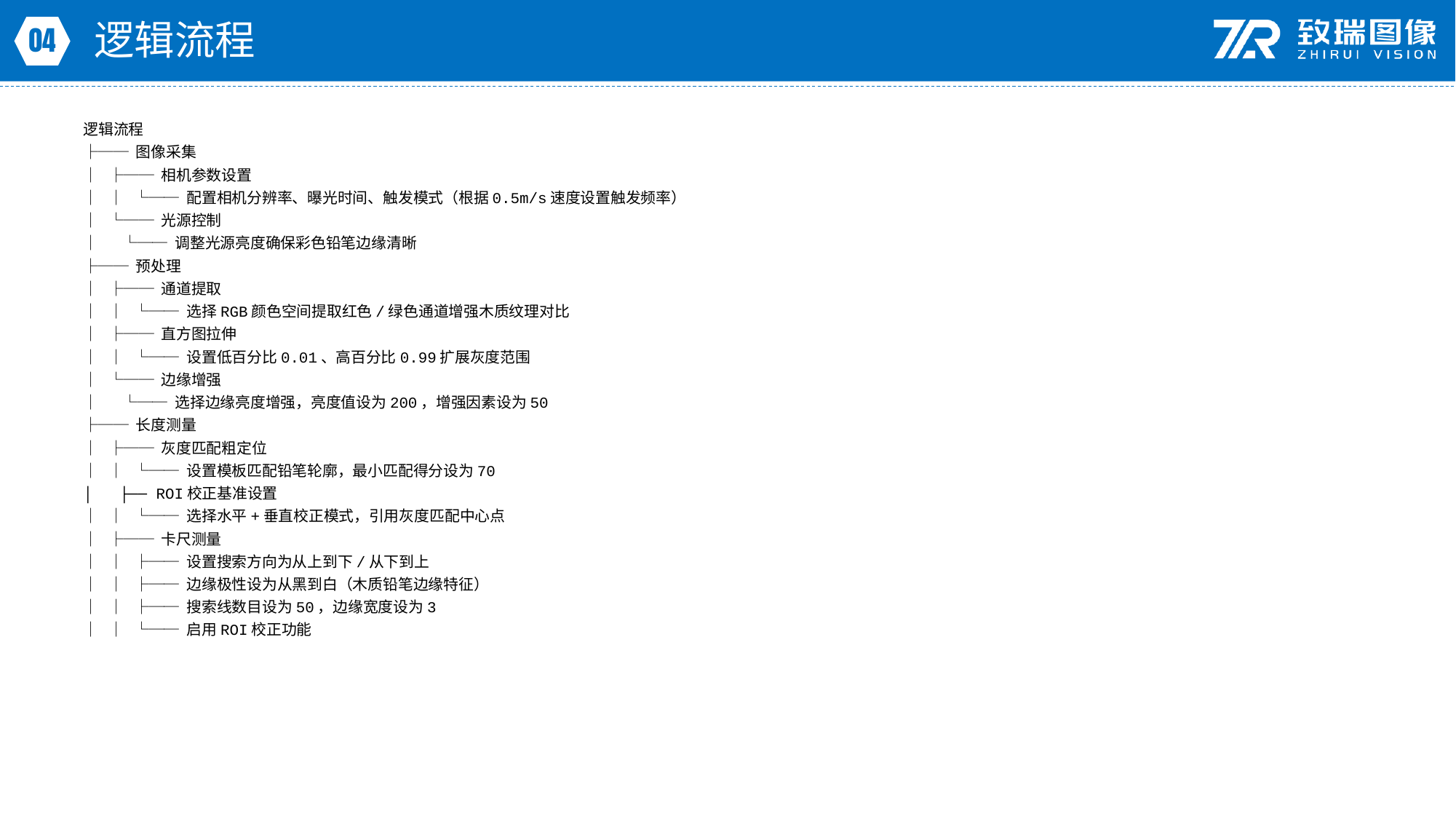

逻辑流程
04

逻辑流程
├── 图像采集
│   ├── 相机参数设置
│   │   └── 配置相机分辨率、曝光时间、触发模式（根据0.5m/s速度设置触发频率）
│   └── 光源控制
│       └── 调整光源亮度确保彩色铅笔边缘清晰
├── 预处理
│   ├── 通道提取
│   │   └── 选择RGB颜色空间提取红色/绿色通道增强木质纹理对比
│   ├── 直方图拉伸
│   │   └── 设置低百分比0.01、高百分比0.99扩展灰度范围
│   └── 边缘增强
│       └── 选择边缘亮度增强，亮度值设为200，增强因素设为50
├── 长度测量
│   ├── 灰度匹配粗定位
│   │   └── 设置模板匹配铅笔轮廓，最小匹配得分设为70
│   ├── ROI校正基准设置
│   │   └── 选择水平+垂直校正模式，引用灰度匹配中心点
│   ├── 卡尺测量
│   │   ├── 设置搜索方向为从上到下/从下到上
│   │   ├── 边缘极性设为从黑到白（木质铅笔边缘特征）
│   │   ├── 搜索线数目设为50，边缘宽度设为3
│   │   └── 启用ROI校正功能